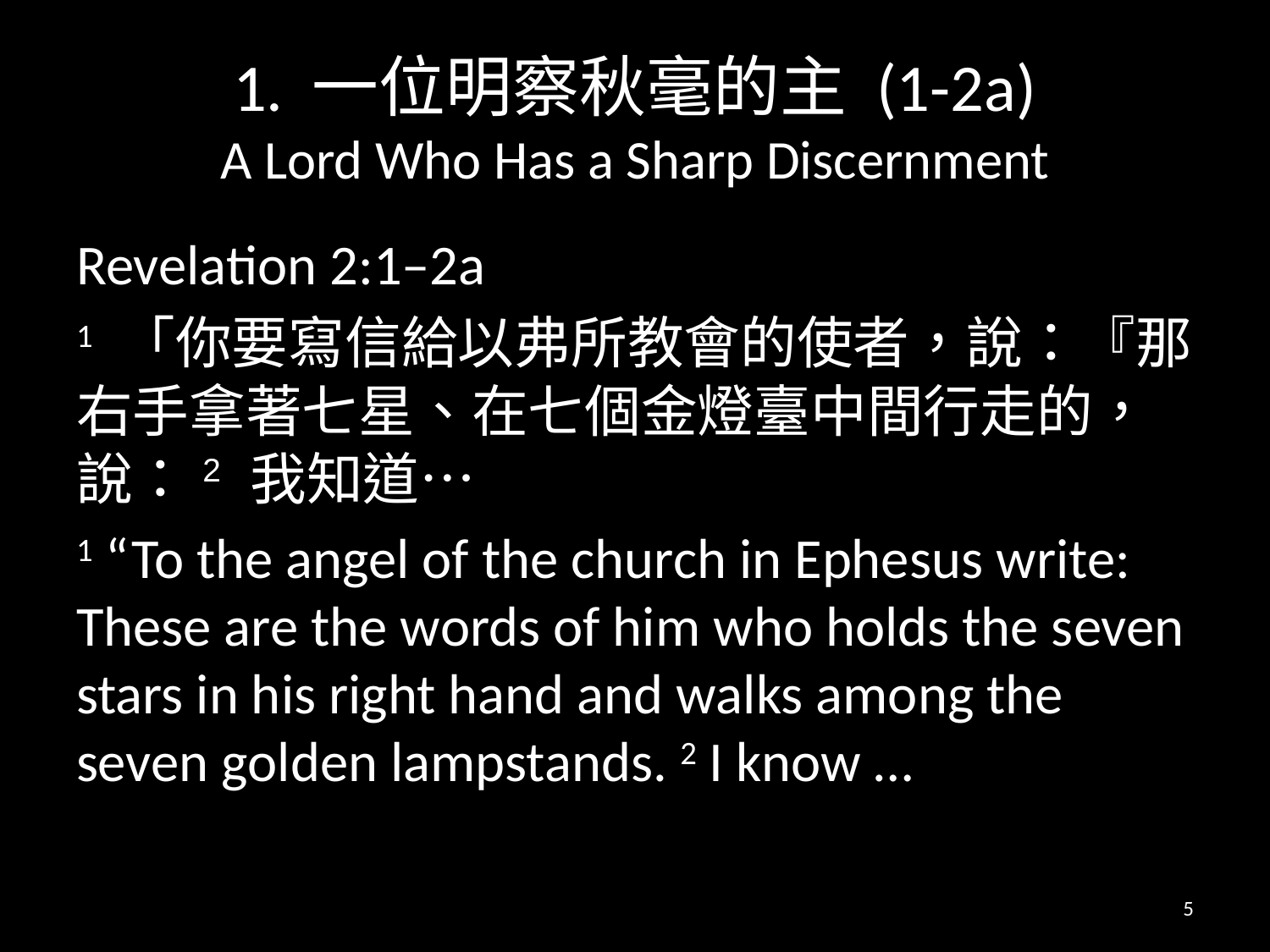

# 1. 一位明察秋毫的主 (1-2a) A Lord Who Has a Sharp Discernment
Revelation 2:1–2a
1 「你要寫信給以弗所教會的使者，說：『那右手拿著七星、在七個金燈臺中間行走的，說：2 我知道…
1 “To the angel of the church in Ephesus write: These are the words of him who holds the seven stars in his right hand and walks among the seven golden lampstands. 2 I know …
5